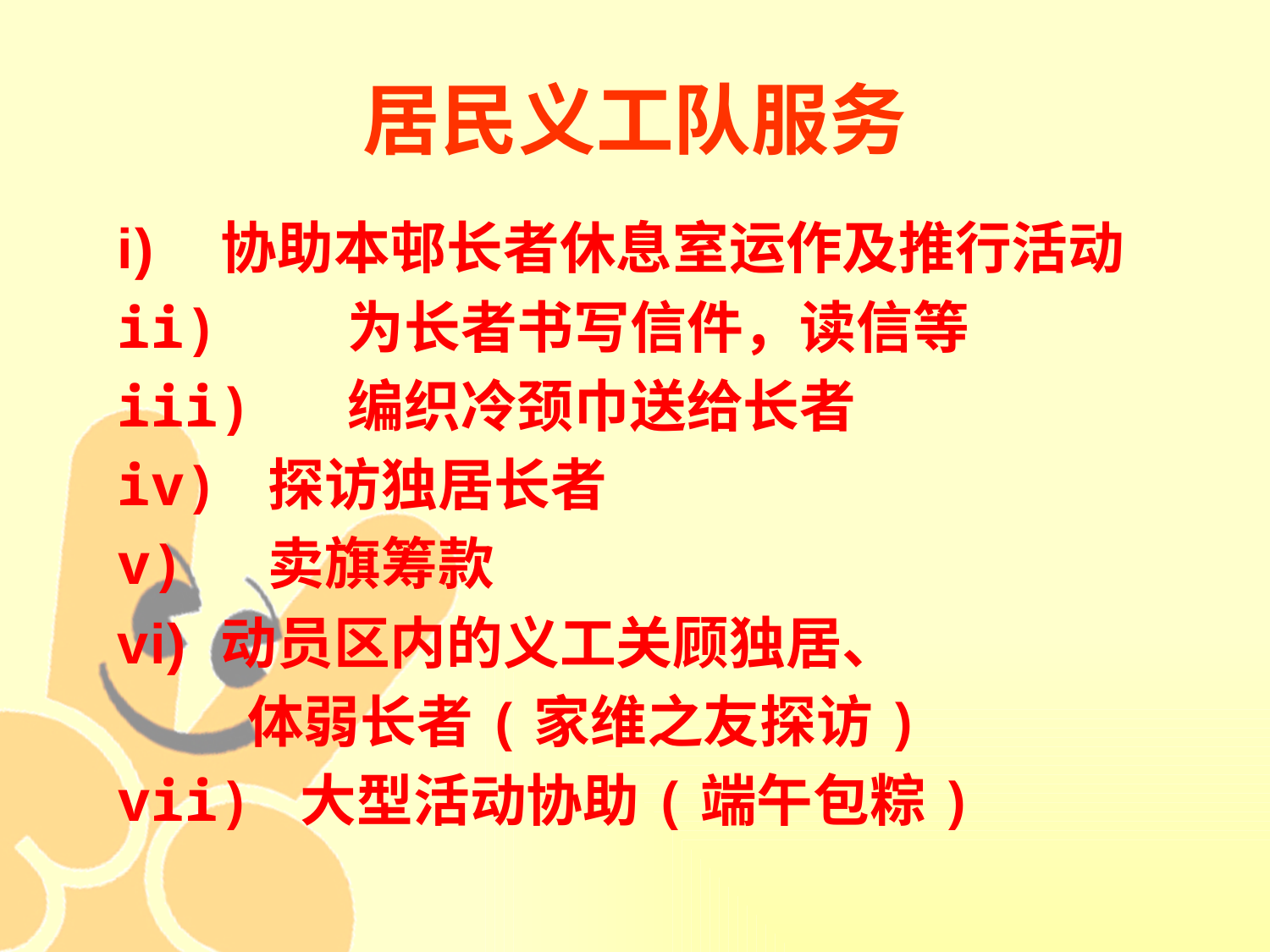

# 居民义工队服务
协助本邨长者休息室运作及推行活动
ii)		为长者书写信件，读信等
iii)	编织冷颈巾送给长者
iv)	 探访独居长者
v) 	 卖旗筹款
动员区内的义工关顾独居、
	 体弱长者(家维之友探访)
vii) 大型活动协助(端午包粽)